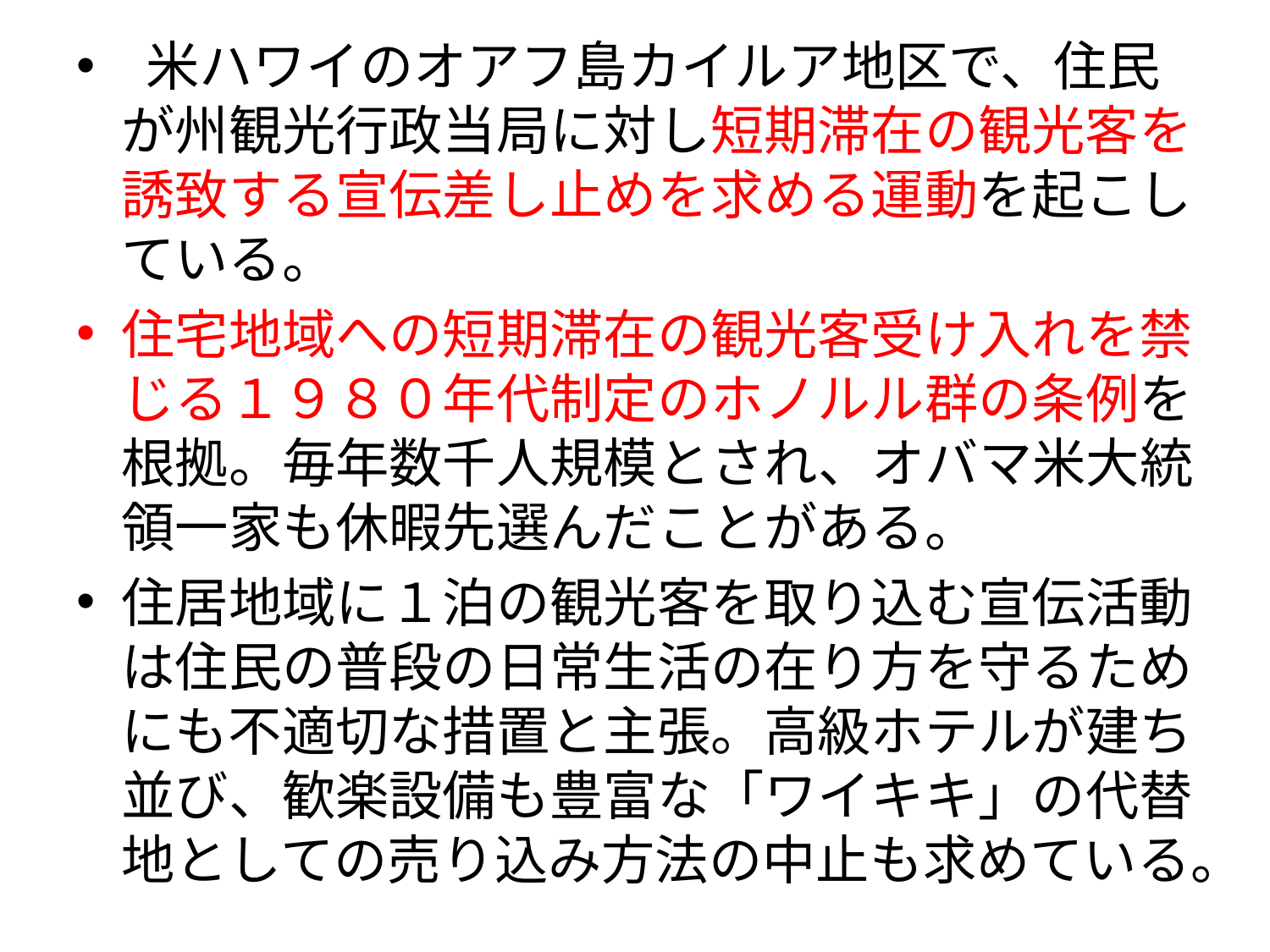

米ハワイのオアフ島カイルア地区で、住民が州観光行政当局に対し短期滞在の観光客を誘致する宣伝差し止めを求める運動を起こしている。
住宅地域への短期滞在の観光客受け入れを禁じる１９８０年代制定のホノルル群の条例を根拠。毎年数千人規模とされ、オバマ米大統領一家も休暇先選んだことがある。
住居地域に１泊の観光客を取り込む宣伝活動は住民の普段の日常生活の在り方を守るためにも不適切な措置と主張。高級ホテルが建ち並び、歓楽設備も豊富な「ワイキキ」の代替地としての売り込み方法の中止も求めている。